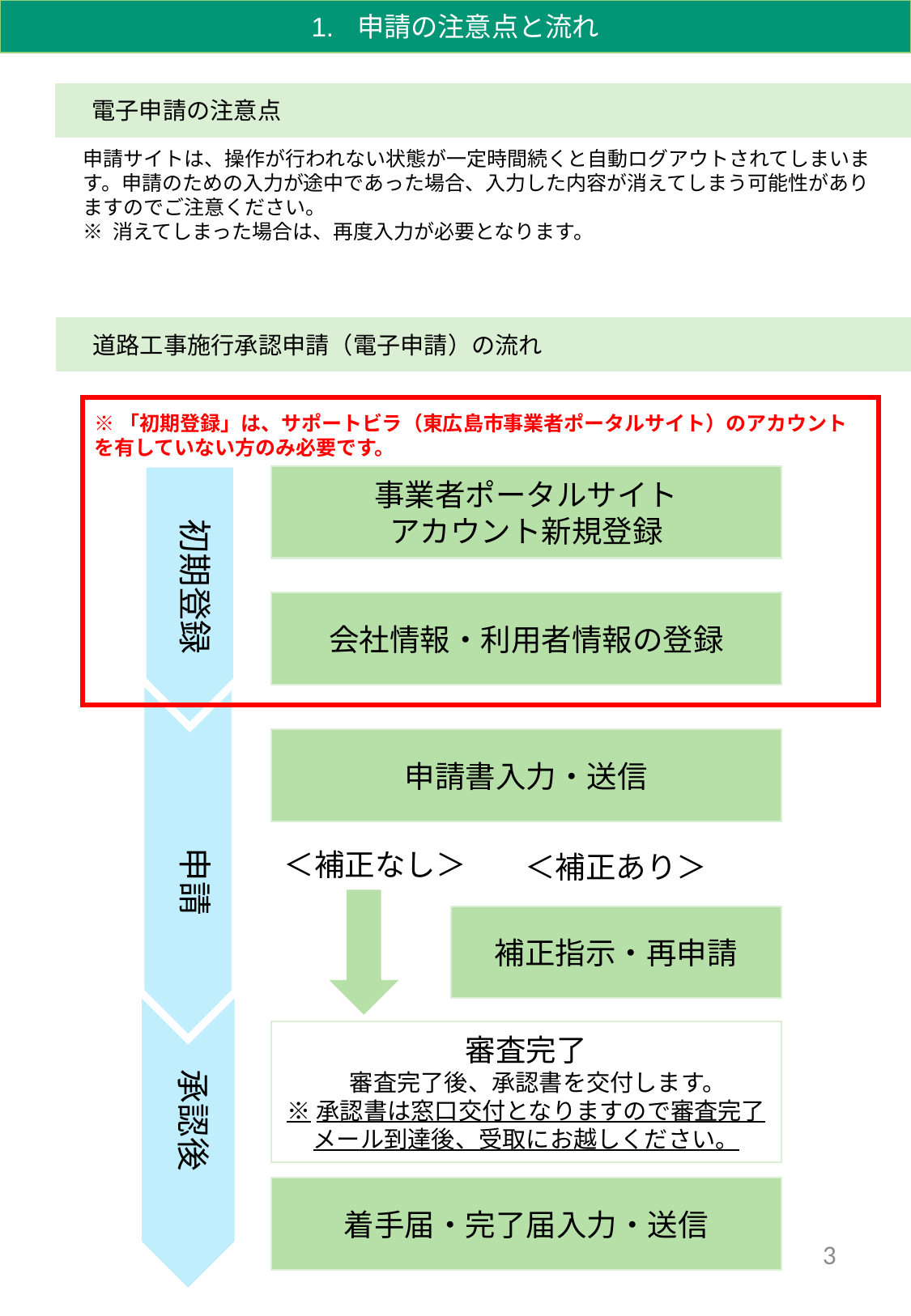

申請の注意点と流れ
　電子申請の注意点
申請サイトは、操作が行われない状態が一定時間続くと自動ログアウトされてしまいます。申請のための入力が途中であった場合、入力した内容が消えてしまう可能性がありますのでご注意ください。
※ 消えてしまった場合は、再度入力が必要となります。
　道路工事施行承認申請（電子申請）の流れ

※「初期登録」は、サポートビラ（東広島市事業者ポータルサイト）のアカウントを有していない方のみ必要です。
事業者ポータルサイト
アカウント新規登録
初期登録

会社情報・利用者情報の登録

申請書入力・送信

申請
＜補正なし＞
＜補正あり＞

補正指示・再申請
審査完了
　審査完了後、承認書を交付します。
※承認書は窓口交付となりますので審査完了メール到達後、受取にお越しください。
承認後
着手届・完了届入力・送信
3